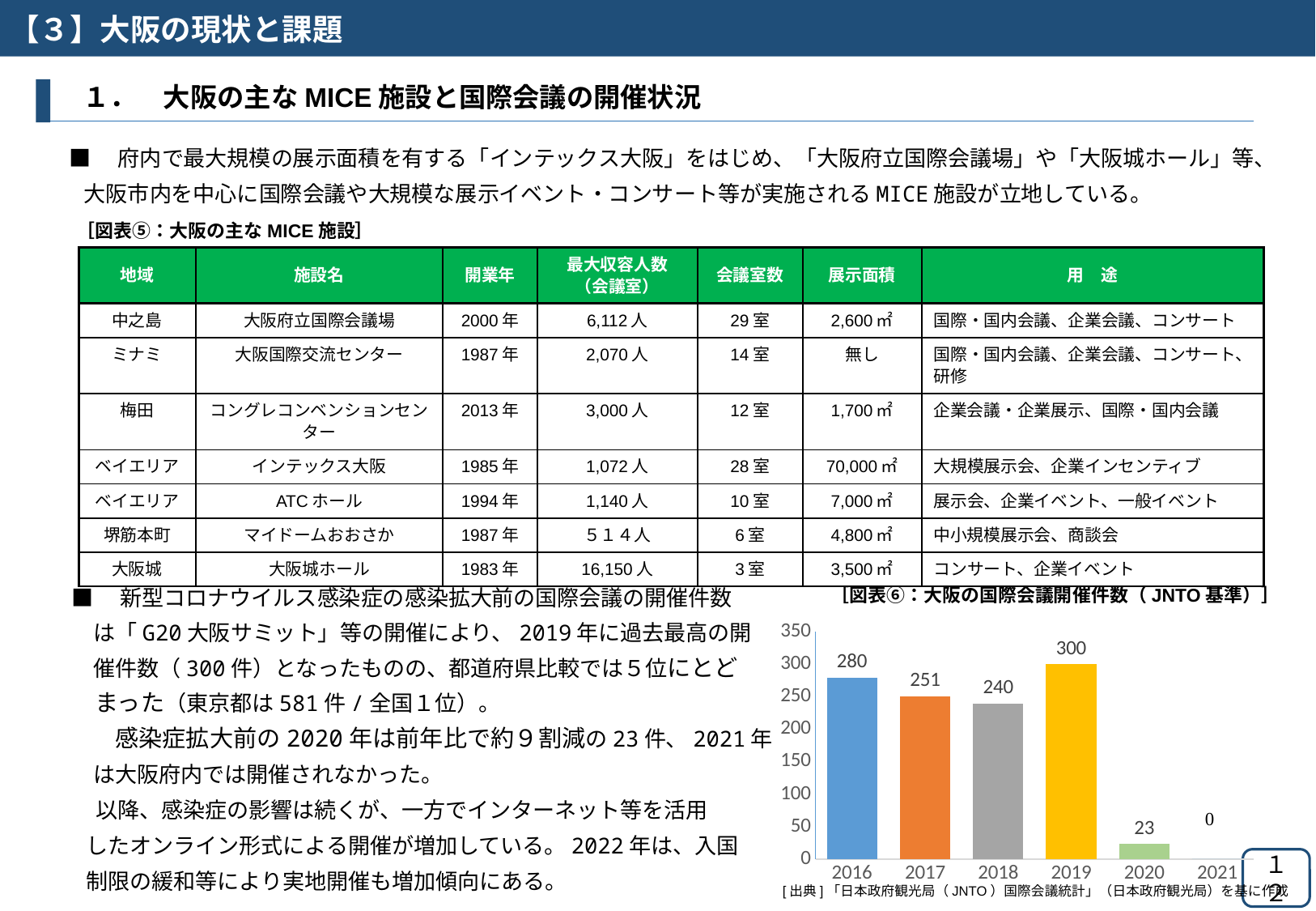

【３】大阪の現状と課題
　１．　大阪の主なMICE施設と国際会議の開催状況

■　府内で最大規模の展示面積を有する「インテックス大阪」をはじめ、「大阪府立国際会議場」や「大阪城ホール」等、
  大阪市内を中心に国際会議や大規模な展示イベント・コンサート等が実施されるMICE施設が立地している。
［図表⑤：大阪の主なMICE施設］
| 地域 | 施設名 | 開業年 | 最大収容人数 （会議室） | 会議室数 | 展示面積 | 用　途 |
| --- | --- | --- | --- | --- | --- | --- |
| 中之島 | 大阪府立国際会議場 | 2000年 | 6,112人 | 29室 | 2,600㎡ | 国際・国内会議、企業会議、コンサート |
| ミナミ | 大阪国際交流センター | 1987年 | 2,070人 | 14室 | 無し | 国際・国内会議、企業会議、コンサート、研修 |
| 梅田 | コングレコンベンションセンター | 2013年 | 3,000人 | 12室 | 1,700㎡ | 企業会議・企業展示、国際・国内会議 |
| ベイエリア | インテックス大阪 | 1985年 | 1,072人 | 28室 | 70,000㎡ | 大規模展示会、企業インセンティブ |
| ベイエリア | ATCホール | 1994年 | 1,140人 | 10室 | 7,000㎡ | 展示会、企業イベント、一般イベント |
| 堺筋本町 | マイドームおおさか | 1987年 | ５１４人 | 6室 | 4,800㎡ | 中小規模展示会、商談会 |
| 大阪城 | 大阪城ホール | 1983年 | 16,150人 | 3室 | 3,500㎡ | コンサート、企業イベント |
■　新型コロナウイルス感染症の感染拡大前の国際会議の開催件数
　は「G20大阪サミット」等の開催により、2019年に過去最高の開
　催件数（300件）となったものの、都道府県比較では５位にとど
　まった（東京都は581件/全国１位）。
　　感染症拡大前の2020年は前年比で約９割減の23件、2021年
　は大阪府内では開催されなかった。
    以降、感染症の影響は続くが、一方でインターネット等を活用
  したオンライン形式による開催が増加している。2022年は、入国
  制限の緩和等により実地開催も増加傾向にある。
［図表⑥：大阪の国際会議開催件数（JNTO基準）］

### Chart

| Category |  |
|---|---|
| 2016 | 280.0 |
| 2017 | 251.0 |
| 2018 | 240.0 |
| 2019 | 300.0 |
| 2020 | 23.0 |
| 2021 | 0.0 |
１２
[出典]「日本政府観光局（JNTO）国際会議統計」（日本政府観光局）を基に作成